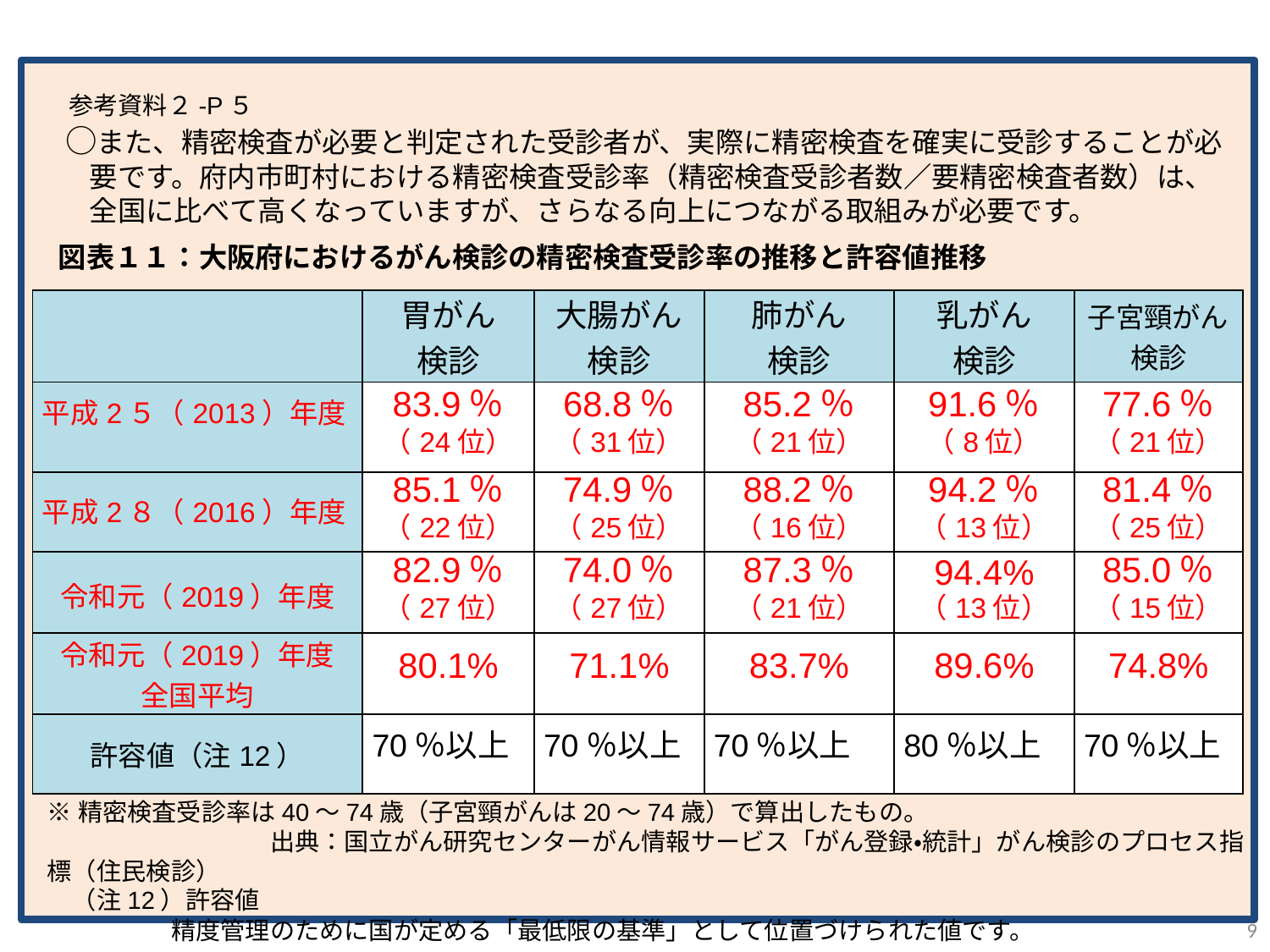

参考資料２-P５
　○また、精密検査が必要と判定された受診者が、実際に精密検査を確実に受診することが必
　　要です。府内市町村における精密検査受診率（精密検査受診者数／要精密検査者数）は、
　　全国に比べて高くなっていますが、さらなる向上につながる取組みが必要です。

　図表１１：大阪府におけるがん検診の精密検査受診率の推移と許容値推移

|  | 胃がん 検診 | 大腸がん 検診 | 肺がん 検診 | 乳がん 検診 | 子宮頸がん 検診 |
| --- | --- | --- | --- | --- | --- |
| 平成2５（2013）年度 | 83.9％ （24位） | 68.8％ （31位） | 85.2％ （21位） | 91.6％ （8位） | 77.6％ （21位） |
| 平成2８（2016）年度 | 85.1％ （22位） | 74.9％ （25位） | 88.2％ （16位） | 94.2％ （13位） | 81.4％ （25位） |
| 令和元（2019）年度 | 82.9％ （27位） | 74.0％ （27位） | 87.3％ （21位） | 94.4% （13位） | 85.0％ （15位） |
| 令和元（2019）年度 全国平均 | 80.1% | 71.1% | 83.7% | 89.6% | 74.8% |
| 許容値（注12） | 70％以上 | 70％以上 | 70％以上 | 80％以上 | 70％以上 |
※精密検査受診率は40～74歳（子宮頸がんは20～74歳）で算出したもの。
　　　　　　　　　出典：国立がん研究センターがん情報サービス「がん登録・統計」がん検診のプロセス指標（住民検診）
　（注12）許容値
　　　　　精度管理のために国が定める「最低限の基準」として位置づけられた値です。

9